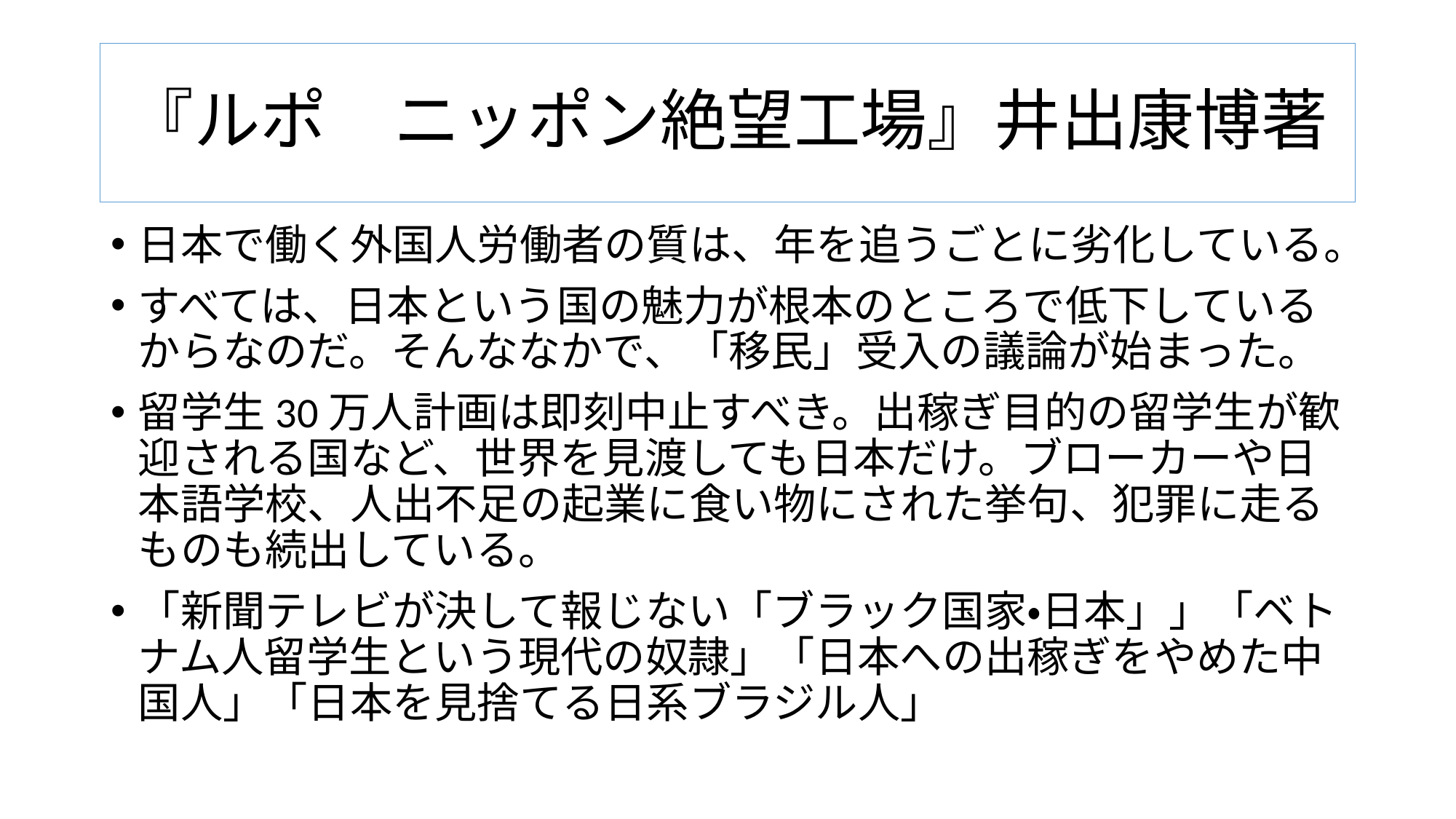

# 『ルポ　ニッポン絶望工場』井出康博著
日本で働く外国人労働者の質は、年を追うごとに劣化している。
すべては、日本という国の魅力が根本のところで低下しているからなのだ。そんななかで、「移民」受入の議論が始まった。
留学生30万人計画は即刻中止すべき。出稼ぎ目的の留学生が歓迎される国など、世界を見渡しても日本だけ。ブローカーや日本語学校、人出不足の起業に食い物にされた挙句、犯罪に走るものも続出している。
「新聞テレビが決して報じない「ブラック国家・日本」」「ベトナム人留学生という現代の奴隷」「日本への出稼ぎをやめた中国人」「日本を見捨てる日系ブラジル人」